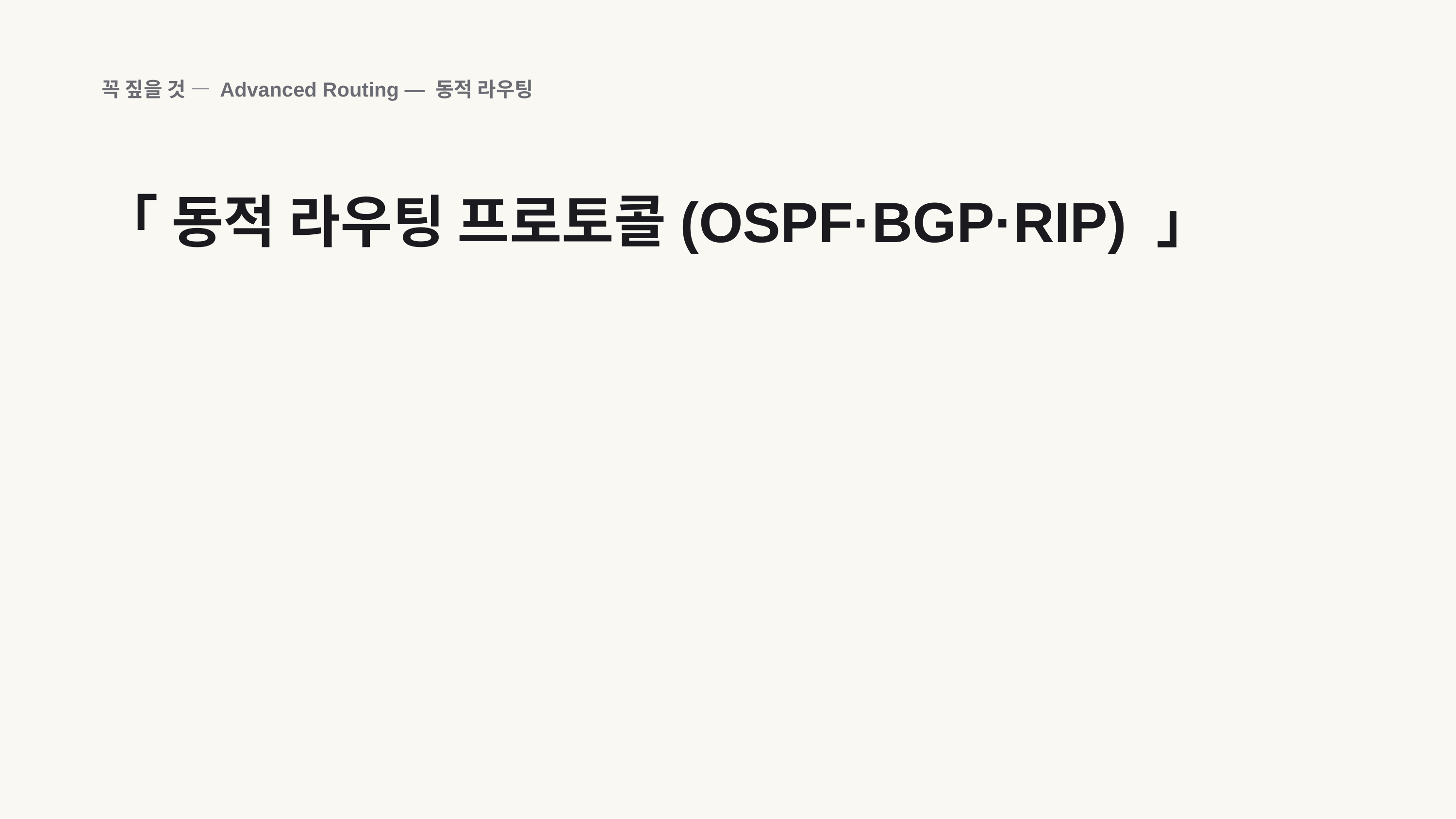

꼭 짚을 것 — Advanced Routing — 동적 라우팅
「 동적 라우팅 프로토콜(OSPF·BGP·RIP) 」